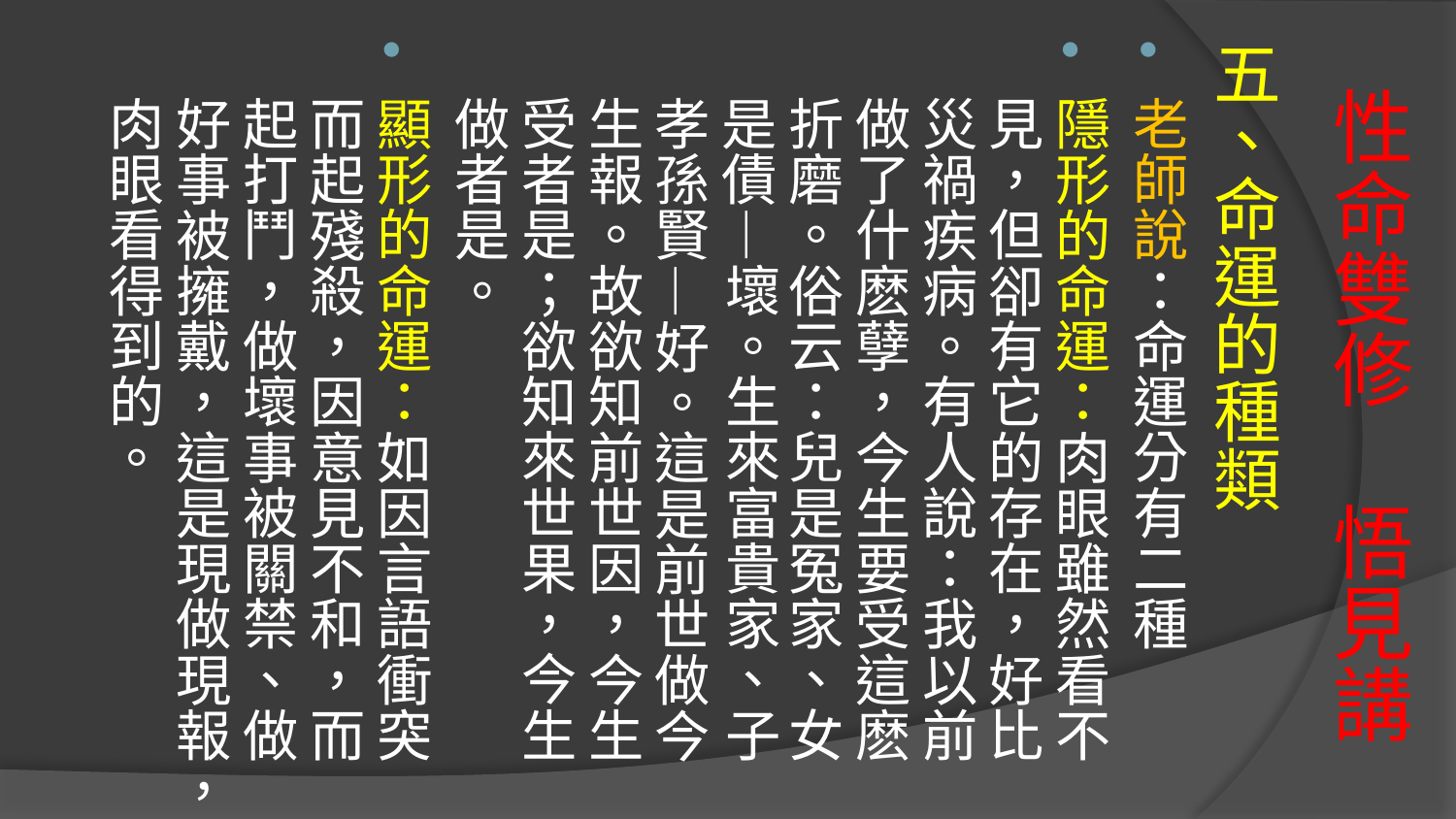

五、命運的種類
老師說：命運分有二種
隱形的命運：肉眼雖然看不見，但卻有它的存在，好比災禍疾病。有人說：我以前做了什麽孽，今生要受這麽折磨。俗云：兒是冤家、女是債—壞。生來富貴家、子孝孫賢—好。這是前世做今生報。故欲知前世因，今生受者是；欲知來世果，今生做者是。
顯形的命運：如因言語衝突而起殘殺，因意見不和，而起打鬥，做壞事被關禁、做好事被擁戴，這是現做現報，肉眼看得到的。

# 性命雙修     悟見講